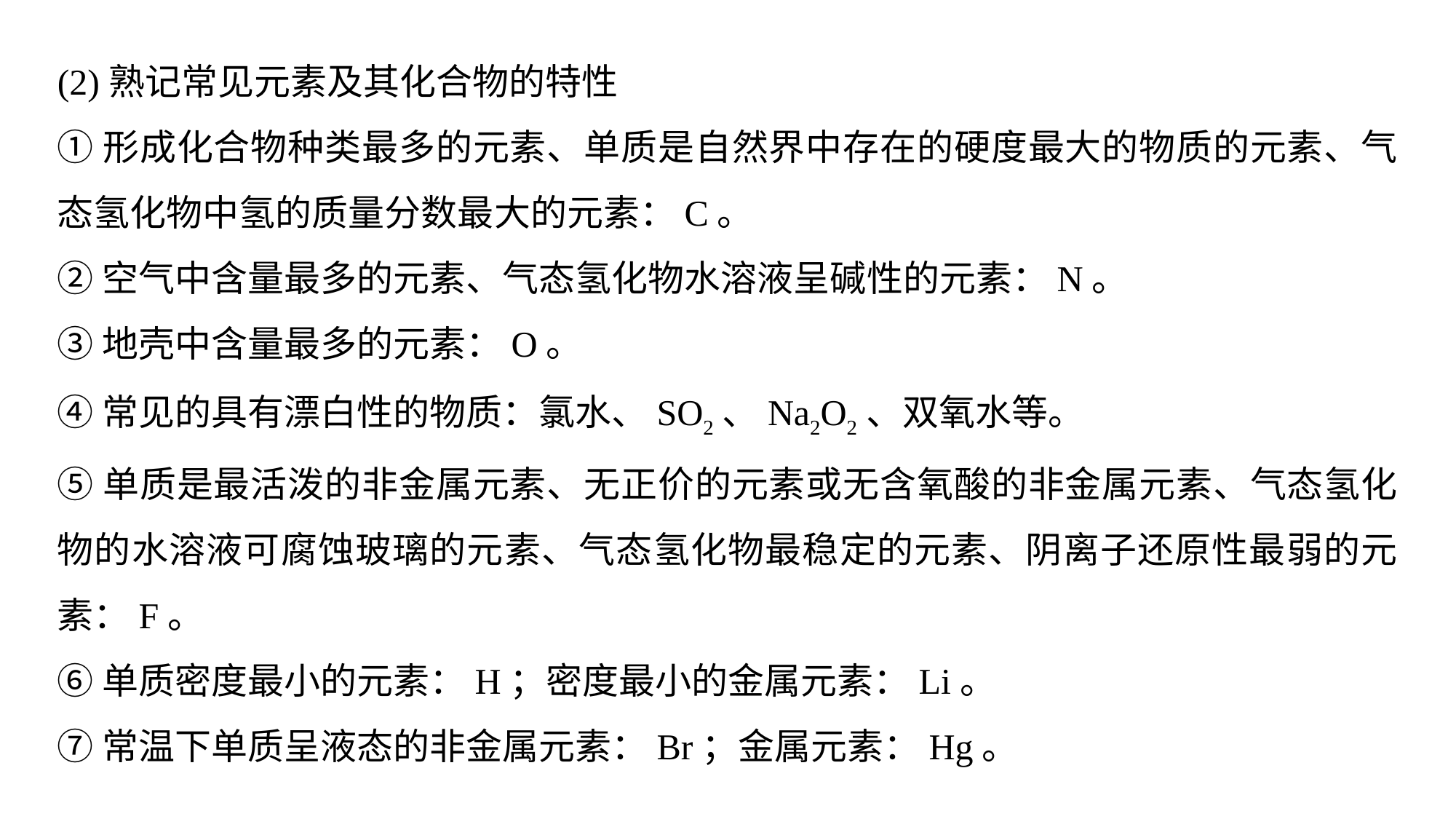

(2)熟记常见元素及其化合物的特性
①形成化合物种类最多的元素、单质是自然界中存在的硬度最大的物质的元素、气态氢化物中氢的质量分数最大的元素：C。
②空气中含量最多的元素、气态氢化物水溶液呈碱性的元素：N。
③地壳中含量最多的元素：O。
④常见的具有漂白性的物质：氯水、SO2、Na2O2、双氧水等。
⑤单质是最活泼的非金属元素、无正价的元素或无含氧酸的非金属元素、气态氢化物的水溶液可腐蚀玻璃的元素、气态氢化物最稳定的元素、阴离子还原性最弱的元素：F。
⑥单质密度最小的元素：H；密度最小的金属元素：Li。
⑦常温下单质呈液态的非金属元素：Br；金属元素：Hg。